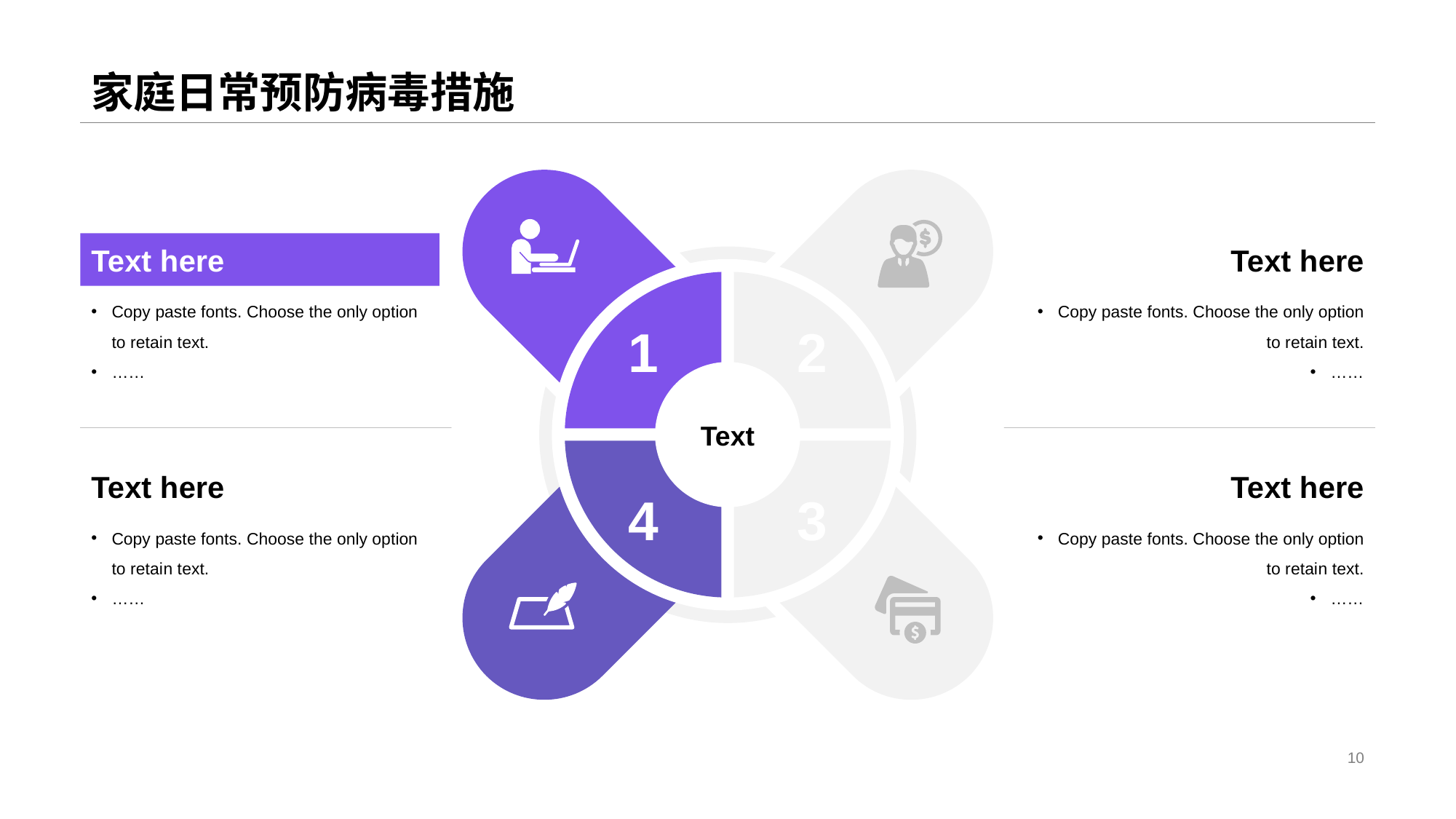

# 家庭日常预防病毒措施

Text h ere
Copy paste fonts. Choose the only option to retai n text.
……
Text h ere
Copy paste fonts. Choose the only option to retai n text.
……

1
2
Te xt

4
3
Text h ere
Copy paste fonts. Choose the only option to retai n text.
……
Text h ere
Copy paste fonts. Choose the only option to retai n text.
……

10